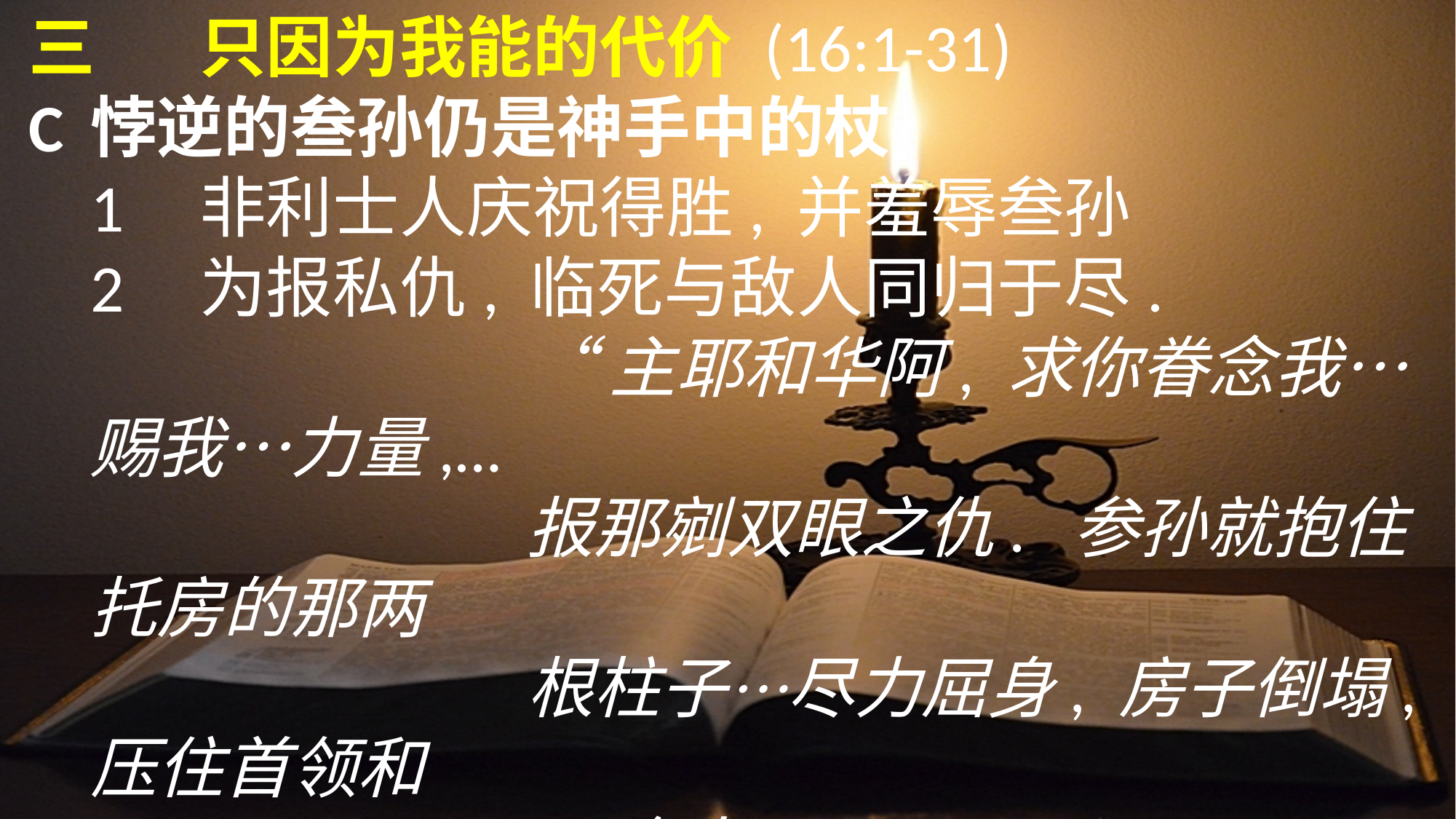

三	只因为我能的代价 (16:1-31)
C	悖逆的叁孙仍是神手中的杖
	1	非利士人庆祝得胜, 并羞辱叁孙
	2	为报私仇, 临死与敌人同归于尽.
					“主耶和华阿, 求你眷念我…赐我…力量,…
					报那剜双眼之仇. 	参孙就抱住托房的那两
					根柱子…尽力屈身, 房子倒塌, 压住首领和
					…众人. (v.16:28-30)
	3	叁孙使非利士人头痛了20年!
					“…参孙作以色列的士师 20年.”(v.16:31b)